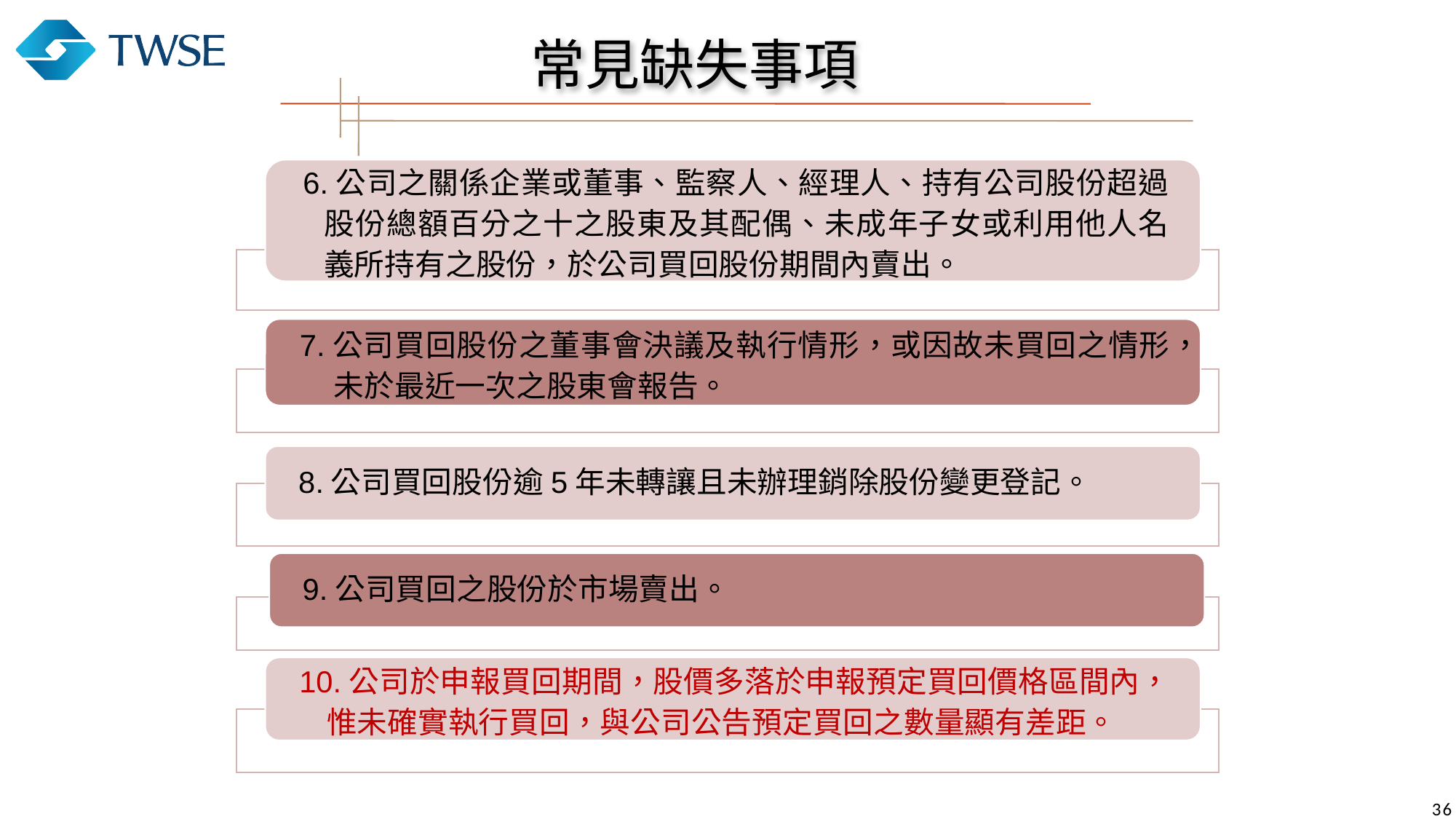

#
常見缺失事項
6.公司之關係企業或董事、監察人、經理人、持有公司股份超過股份總額百分之十之股東及其配偶、未成年子女或利用他人名義所持有之股份，於公司買回股份期間內賣出。
7.公司買回股份之董事會決議及執行情形，或因故未買回之情形，  未於最近一次之股東會報告。
8.公司買回股份逾5年未轉讓且未辦理銷除股份變更登記。
9.公司買回之股份於市場賣出。
10.公司於申報買回期間，股價多落於申報預定買回價格區間內，  惟未確實執行買回，與公司公告預定買回之數量顯有差距。
36